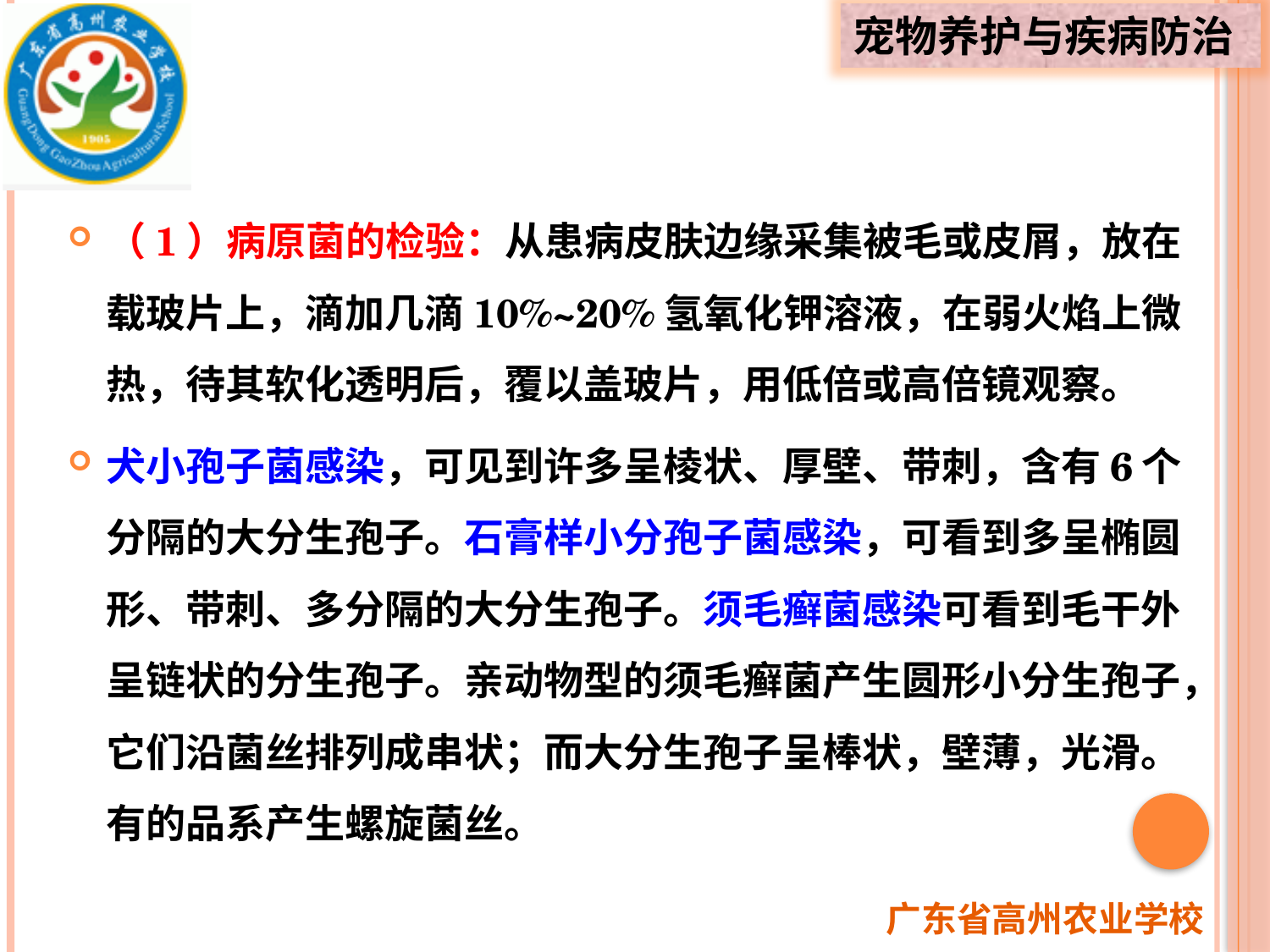

（1）病原菌的检验：从患病皮肤边缘采集被毛或皮屑，放在载玻片上，滴加几滴10%~20%氢氧化钾溶液，在弱火焰上微热，待其软化透明后，覆以盖玻片，用低倍或高倍镜观察。
犬小孢子菌感染，可见到许多呈棱状、厚壁、带刺，含有6个分隔的大分生孢子。石膏样小分孢子菌感染，可看到多呈椭圆形、带刺、多分隔的大分生孢子。须毛癣菌感染可看到毛干外呈链状的分生孢子。亲动物型的须毛癣菌产生圆形小分生孢子，它们沿菌丝排列成串状；而大分生孢子呈棒状，壁薄，光滑。有的品系产生螺旋菌丝。